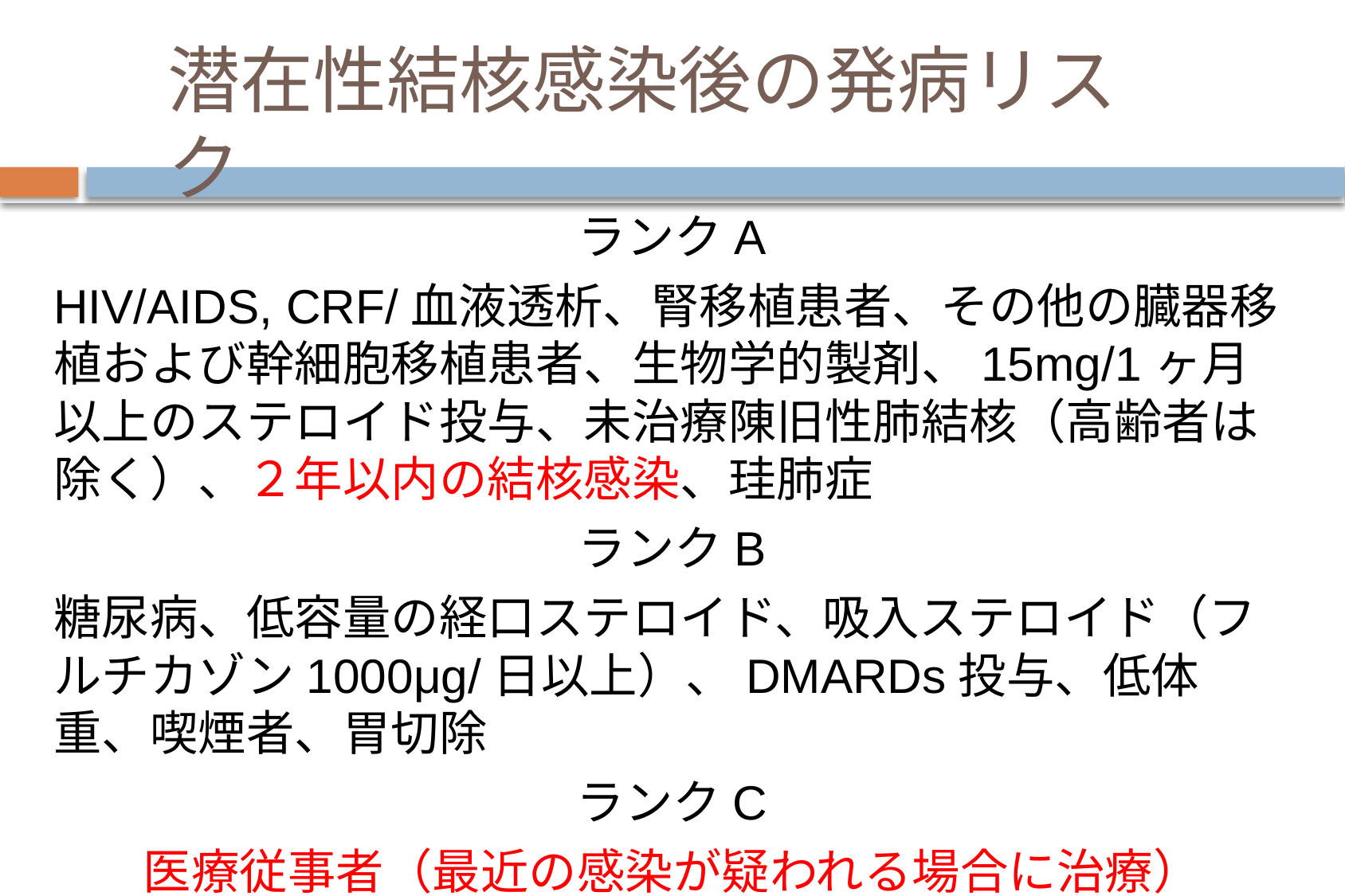

# 潜在性結核感染後の発病リスク
ランクA
HIV/AIDS, CRF/血液透析、腎移植患者、その他の臓器移植および幹細胞移植患者、生物学的製剤、15mg/1ヶ月以上のステロイド投与、未治療陳旧性肺結核（高齢者は除く）、２年以内の結核感染、珪肺症
ランクB
糖尿病、低容量の経口ステロイド、吸入ステロイド（フルチカゾン1000μg/日以上）、DMARDs投与、低体重、喫煙者、胃切除
ランクC
医療従事者（最近の感染が疑われる場合に治療）